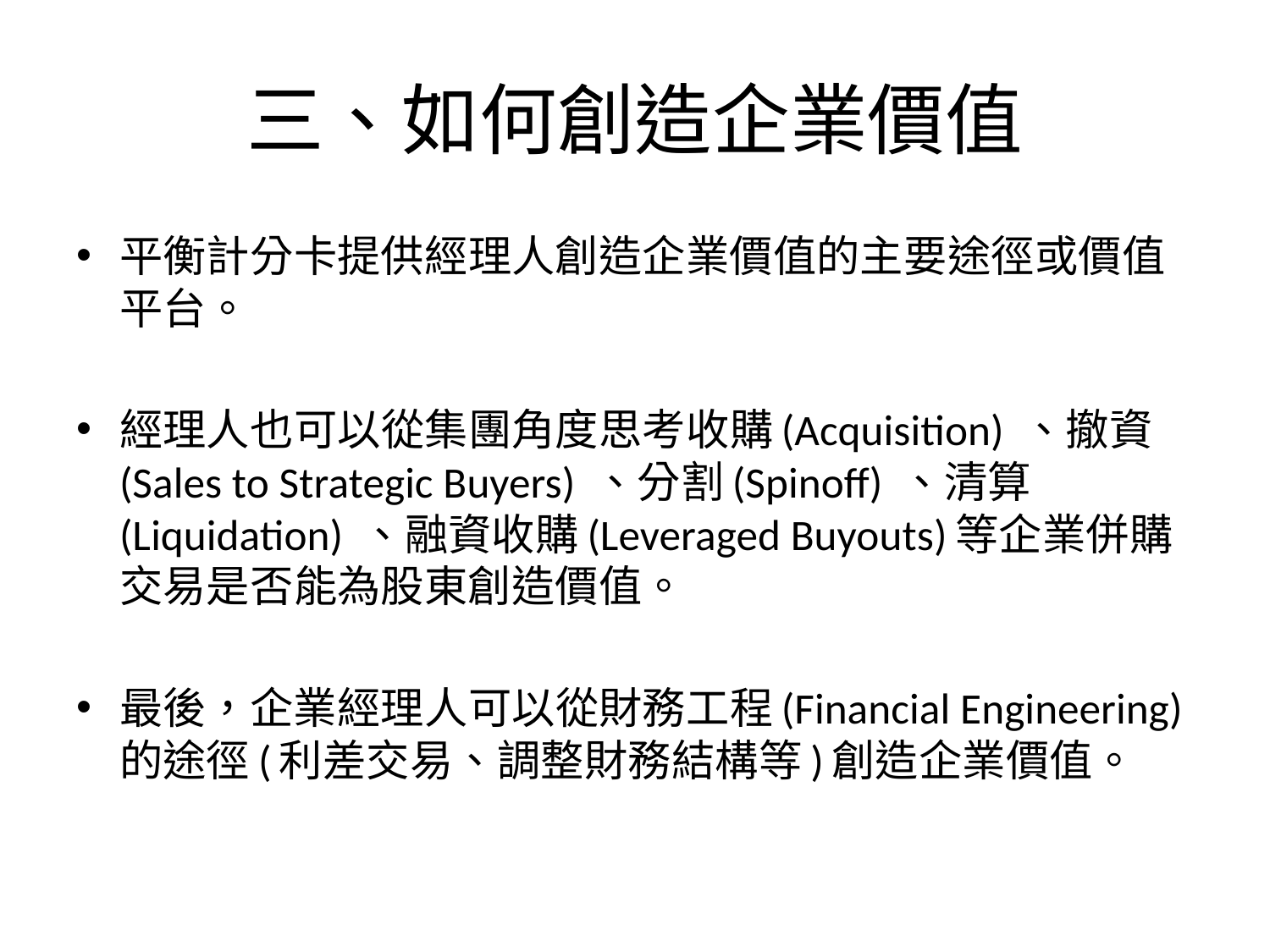

# 三、如何創造企業價值
平衡計分卡提供經理人創造企業價值的主要途徑或價值平台。

經理人也可以從集團角度思考收購(Acquisition) 、撤資(Sales to Strategic Buyers) 、分割(Spinoff) 、清算(Liquidation) 、融資收購(Leveraged Buyouts)等企業併購交易是否能為股東創造價值。

最後，企業經理人可以從財務工程(Financial Engineering)的途徑(利差交易、調整財務結構等)創造企業價值。